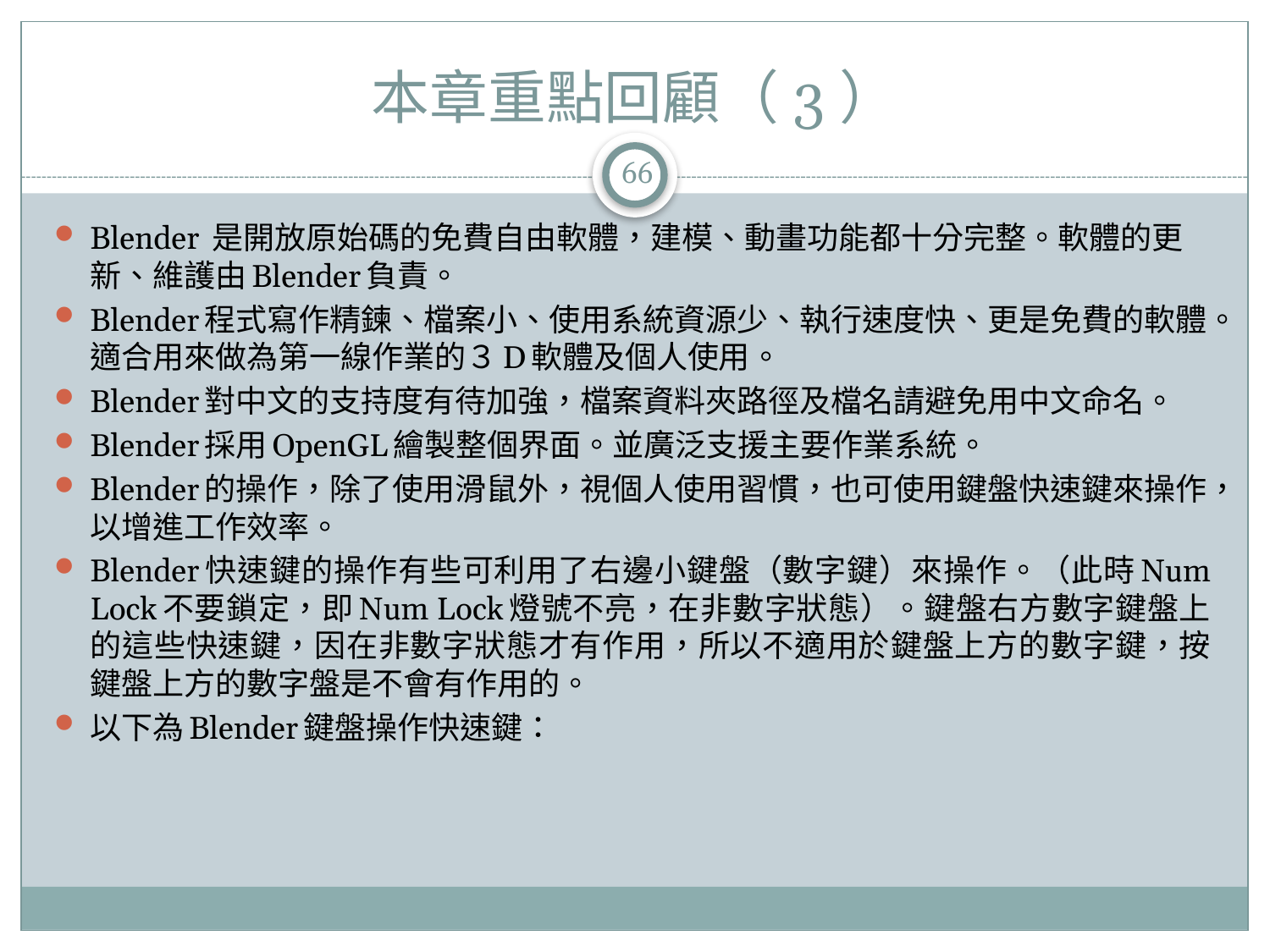

# 本章重點回顧（3）
66
Blender 是開放原始碼的免費自由軟體，建模、動畫功能都十分完整。軟體的更新、維護由Blender負責。
Blender程式寫作精鍊、檔案小、使用系統資源少、執行速度快、更是免費的軟體。適合用來做為第一線作業的３D軟體及個人使用。
Blender對中文的支持度有待加強，檔案資料夾路徑及檔名請避免用中文命名。
Blender採用OpenGL繪製整個界面。並廣泛支援主要作業系統。
Blender的操作，除了使用滑鼠外，視個人使用習慣，也可使用鍵盤快速鍵來操作，以增進工作效率。
Blender快速鍵的操作有些可利用了右邊小鍵盤（數字鍵）來操作。（此時Num Lock不要鎖定，即Num Lock燈號不亮，在非數字狀態）。鍵盤右方數字鍵盤上的這些快速鍵，因在非數字狀態才有作用，所以不適用於鍵盤上方的數字鍵，按鍵盤上方的數字盤是不會有作用的。
以下為Blender鍵盤操作快速鍵：